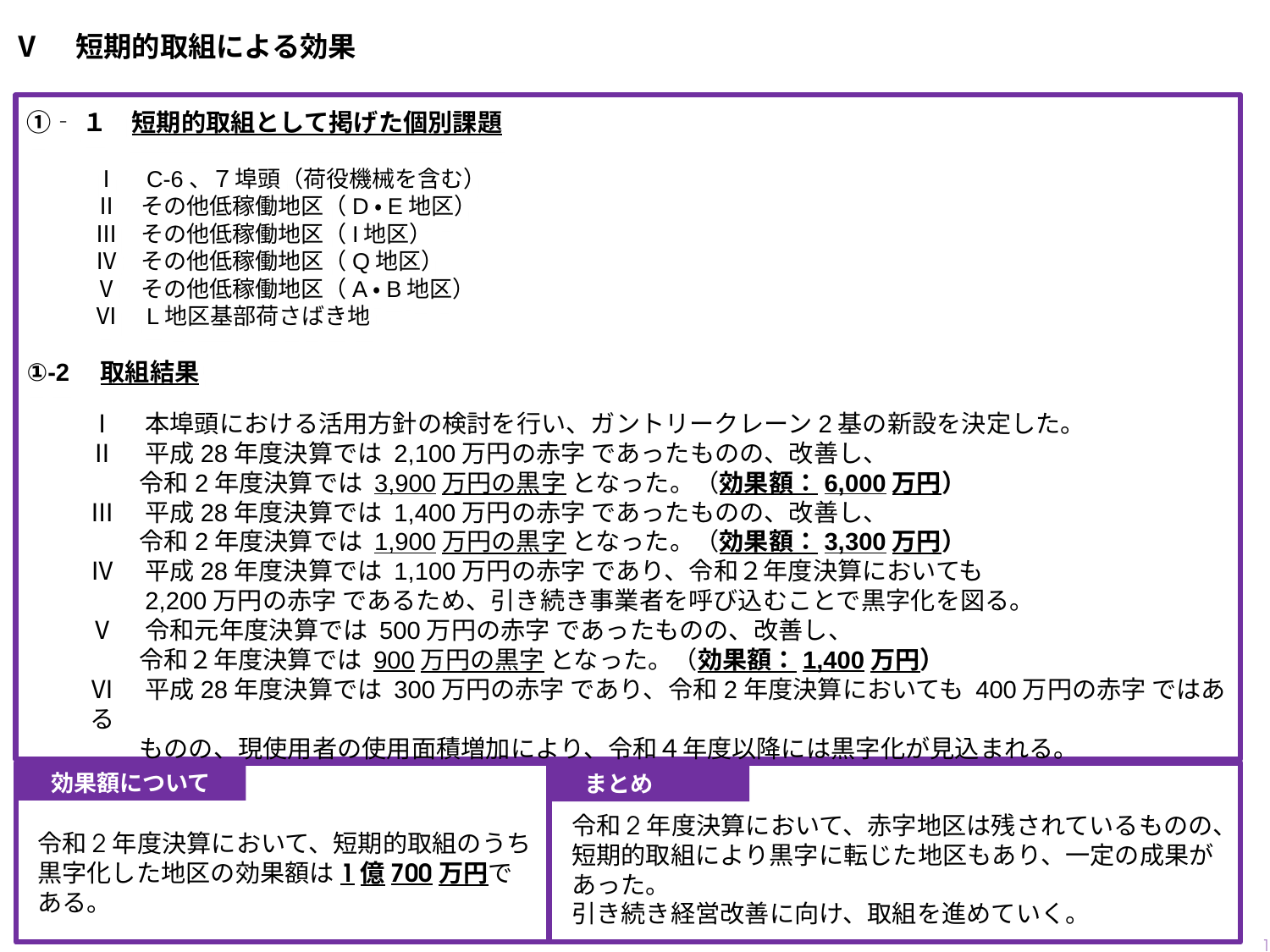

# Ⅴ　短期的取組による効果

①‐１　短期的取組として掲げた個別課題

　　　Ⅰ　C-6、７埠頭（荷役機械を含む）
　　　Ⅱ　その他低稼働地区（D・E地区）
　　　Ⅲ　その他低稼働地区（I地区）
　　　Ⅳ　その他低稼働地区（Q地区）
　　　Ⅴ　その他低稼働地区（A・B地区）
　　　Ⅵ　L地区基部荷さばき地

①-2　取組結果
Ⅰ　本埠頭における活用方針の検討を行い、ガントリークレーン2基の新設を決定した。
Ⅱ　平成28年度決算では 2,100万円の赤字 であったものの、改善し、
　　令和2年度決算では 3,900万円の黒字 となった。（効果額：6,000万円）
Ⅲ　平成28年度決算では 1,400万円の赤字 であったものの、改善し、
　　令和2年度決算では 1,900万円の黒字 となった。（効果額：3,300万円）
Ⅳ　平成28年度決算では 1,100万円の赤字 であり、令和２年度決算においても
　　2,200万円の赤字 であるため、引き続き事業者を呼び込むことで黒字化を図る。
Ⅴ　令和元年度決算では 500万円の赤字 であったものの、改善し、
　　令和２年度決算では 900万円の黒字 となった。（効果額：1,400万円）
Ⅵ　平成28年度決算では 300万円の赤字 であり、令和2年度決算においても 400万円の赤字 ではある
　　ものの、現使用者の使用面積増加により、令和４年度以降には黒字化が見込まれる。

　効果額について
　まとめ
令和2年度決算において、赤字地区は残されているものの、短期的取組により黒字に転じた地区もあり、一定の成果があった。
引き続き経営改善に向け、取組を進めていく。
令和2年度決算において、短期的取組のうち黒字化した地区の効果額は1億700万円である。
1